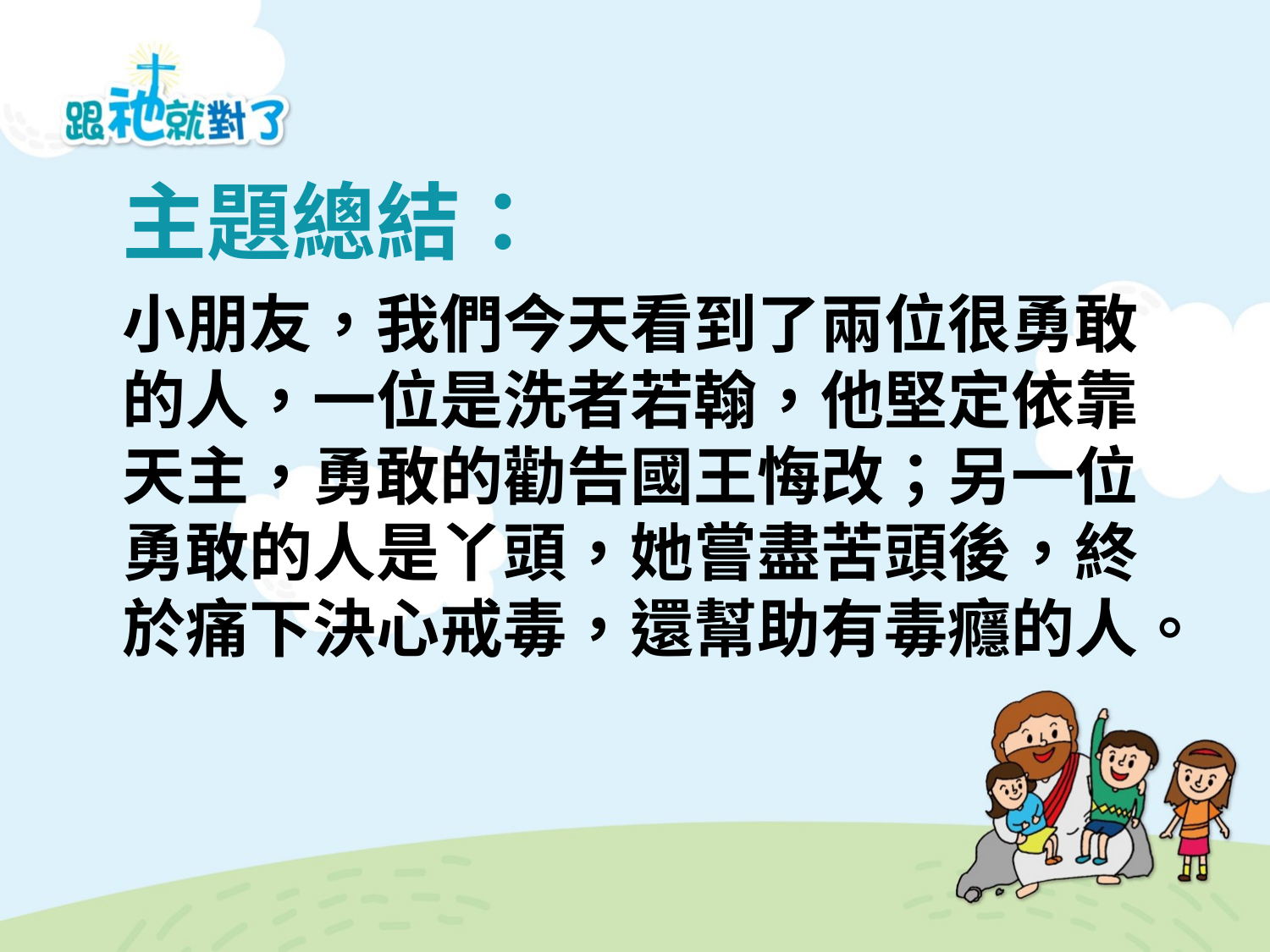

主題總結：
小朋友，我們今天看到了兩位很勇敢的人，一位是洗者若翰，他堅定依靠天主，勇敢的勸告國王悔改；另一位勇敢的人是丫頭，她嘗盡苦頭後，終於痛下決心戒毒，還幫助有毒癮的人。